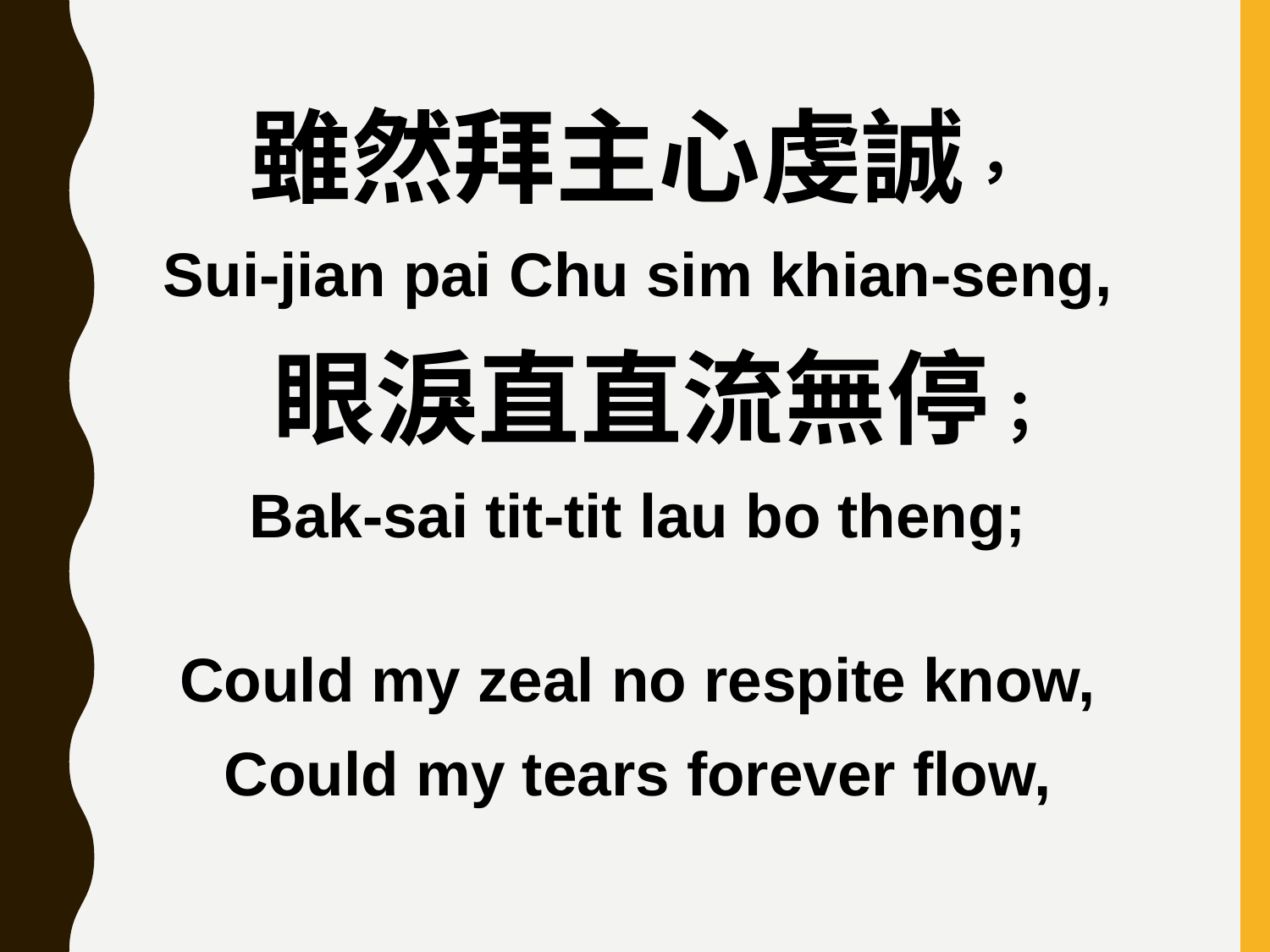

雖然拜主心虔誠，
Sui-jian pai Chu sim khian-seng,
 眼淚直直流無停；
Bak-sai tit-tit lau bo theng;

Could my zeal no respite know,
Could my tears forever flow,